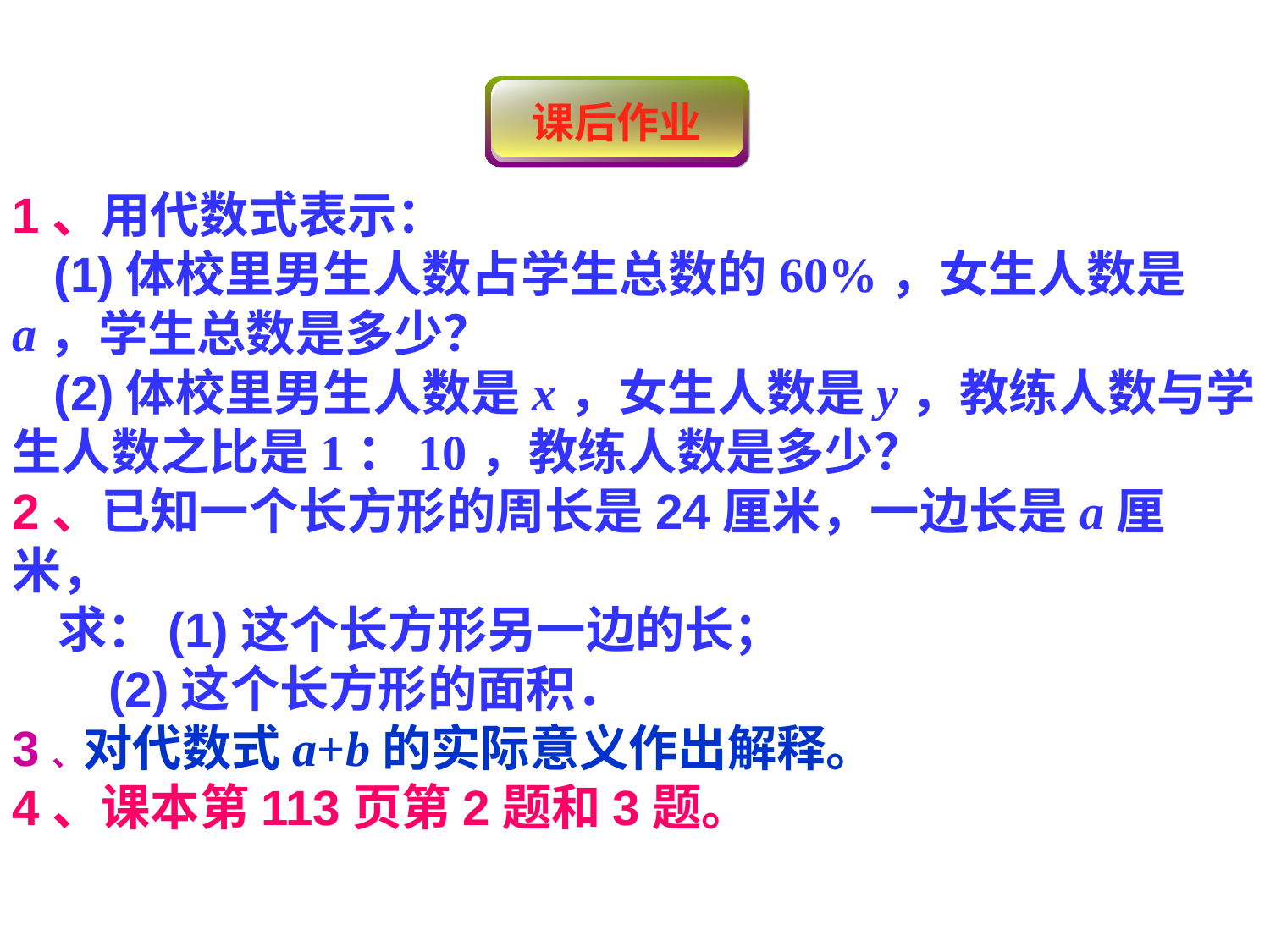

1、用代数式表示：
   (1)体校里男生人数占学生总数的60%，女生人数是a，学生总数是多少？
   (2)体校里男生人数是x，女生人数是y，教练人数与学生人数之比是1：10，教练人数是多少？
2、已知一个长方形的周长是24厘米，一边长是a厘米，
   求：(1)这个长方形另一边的长；
       (2)这个长方形的面积．
3、对代数式a+b的实际意义作出解释。
4、课本第113页第2题和3题。

课后作业